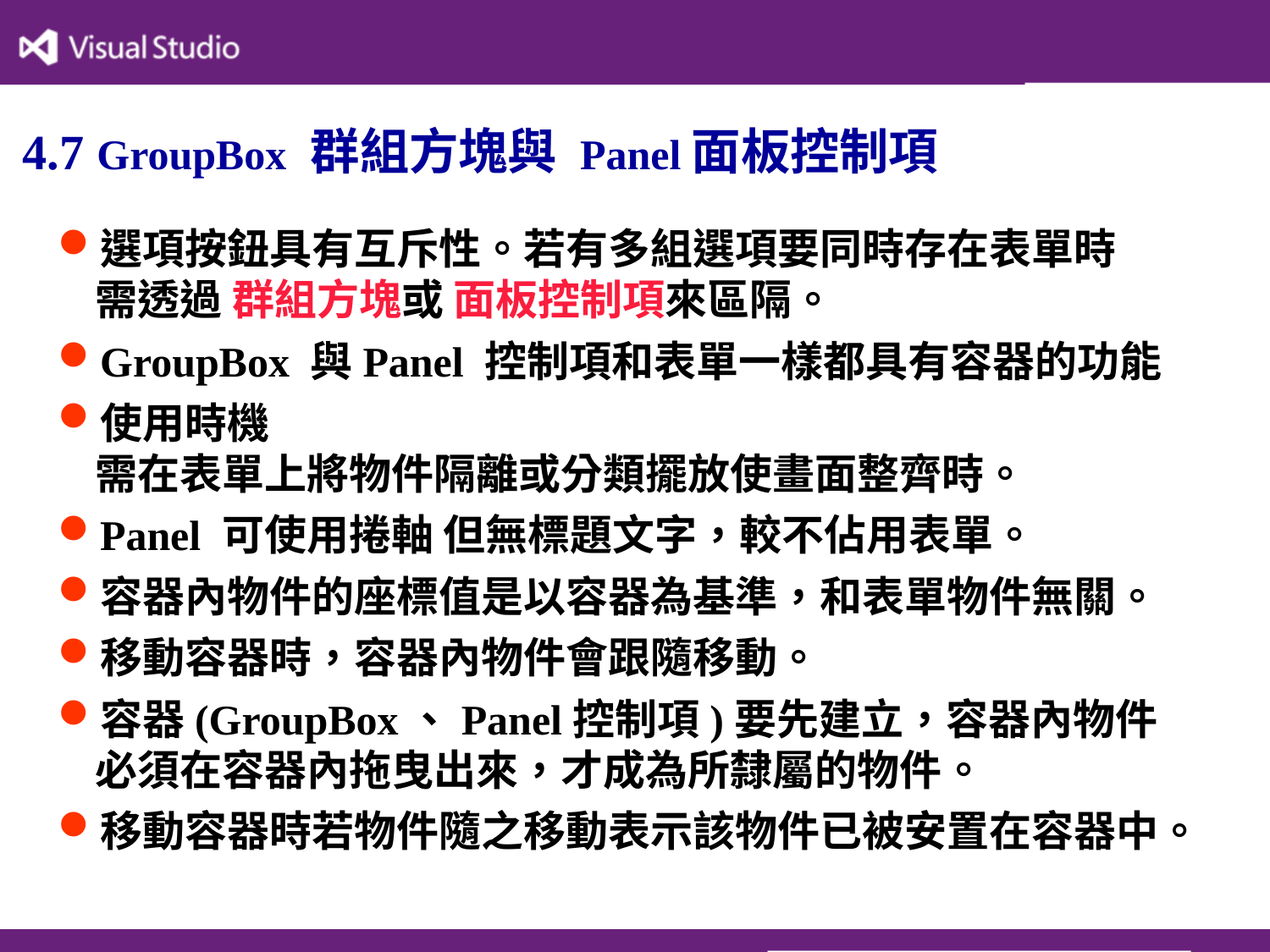

# 4.7 GroupBox 群組方塊與 Panel面板控制項
選項按鈕具有互斥性。若有多組選項要同時存在表單時
需透過 群組方塊或 面板控制項來區隔。
GroupBox 與Panel 控制項和表單一樣都具有容器的功能
使用時機
需在表單上將物件隔離或分類擺放使畫面整齊時。
Panel 可使用捲軸 但無標題文字，較不佔用表單。
容器內物件的座標值是以容器為基準，和表單物件無關。
移動容器時，容器內物件會跟隨移動。
容器(GroupBox、Panel控制項)要先建立，容器內物件
必須在容器內拖曳出來，才成為所隸屬的物件。
移動容器時若物件隨之移動表示該物件已被安置在容器中。